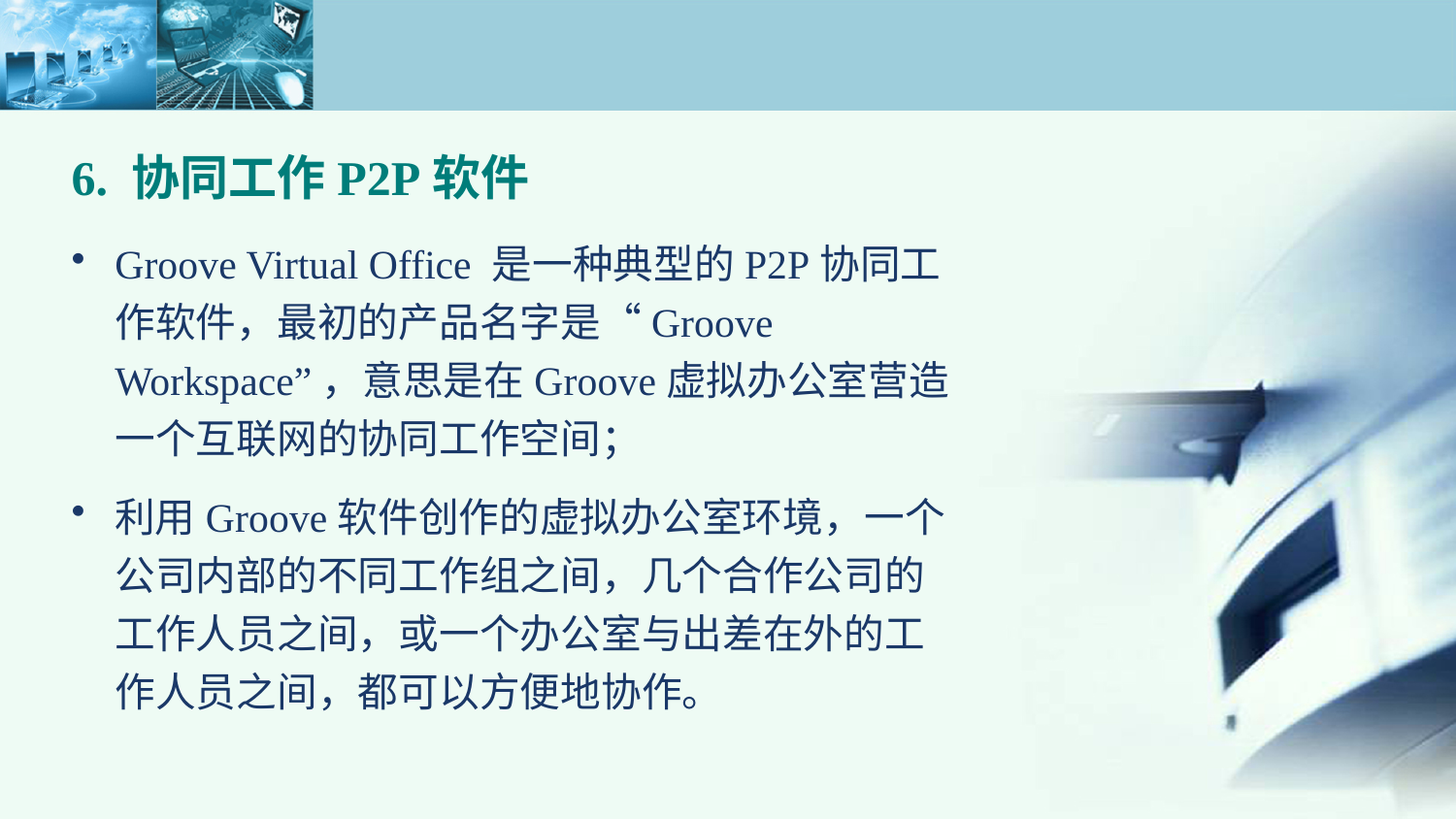

6. 协同工作P2P软件
Groove Virtual Office 是一种典型的P2P协同工作软件，最初的产品名字是“Groove Workspace”，意思是在Groove虚拟办公室营造一个互联网的协同工作空间；
利用Groove软件创作的虚拟办公室环境，一个公司内部的不同工作组之间，几个合作公司的工作人员之间，或一个办公室与出差在外的工作人员之间，都可以方便地协作。